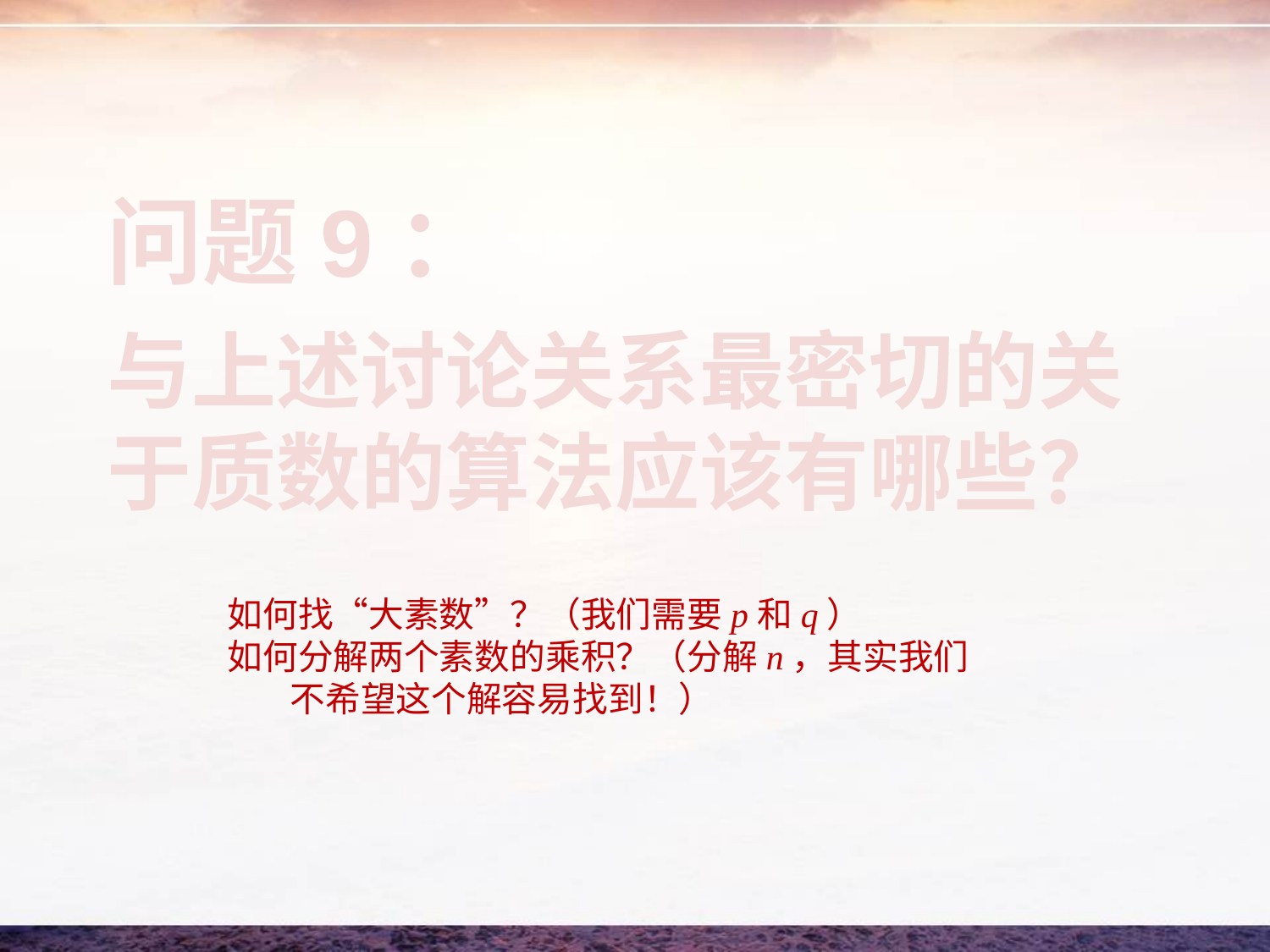

问题9：
与上述讨论关系最密切的关于质数的算法应该有哪些？
如何找“大素数”？（我们需要p和q）
如何分解两个素数的乘积？（分解n，其实我们不希望这个解容易找到！）